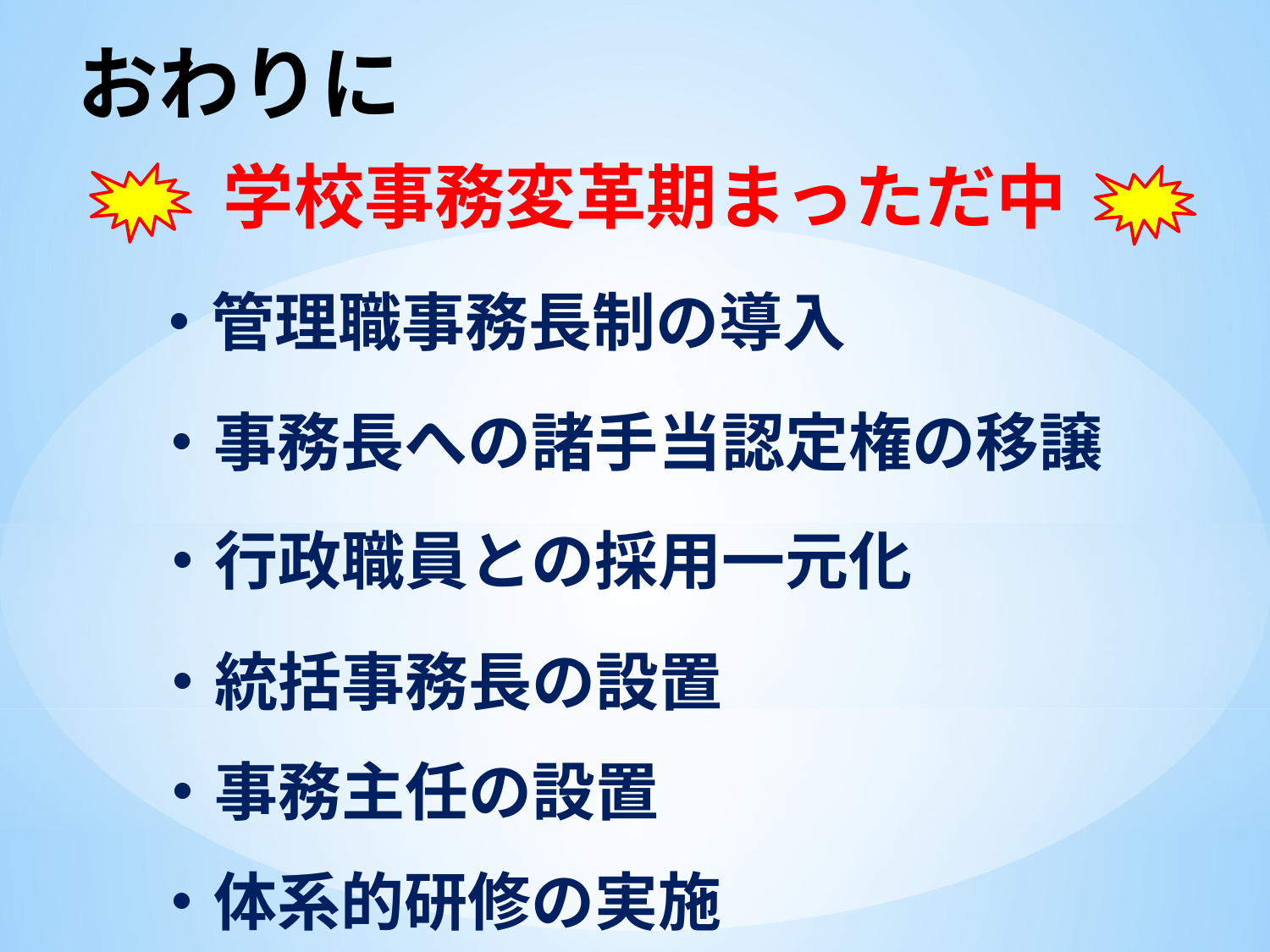

# おわりに
学校事務変革期まっただ中

・管理職事務長制の導入
・事務長への諸手当認定権の移譲
・行政職員との採用一元化
・統括事務長の設置
・事務主任の設置
・体系的研修の実施